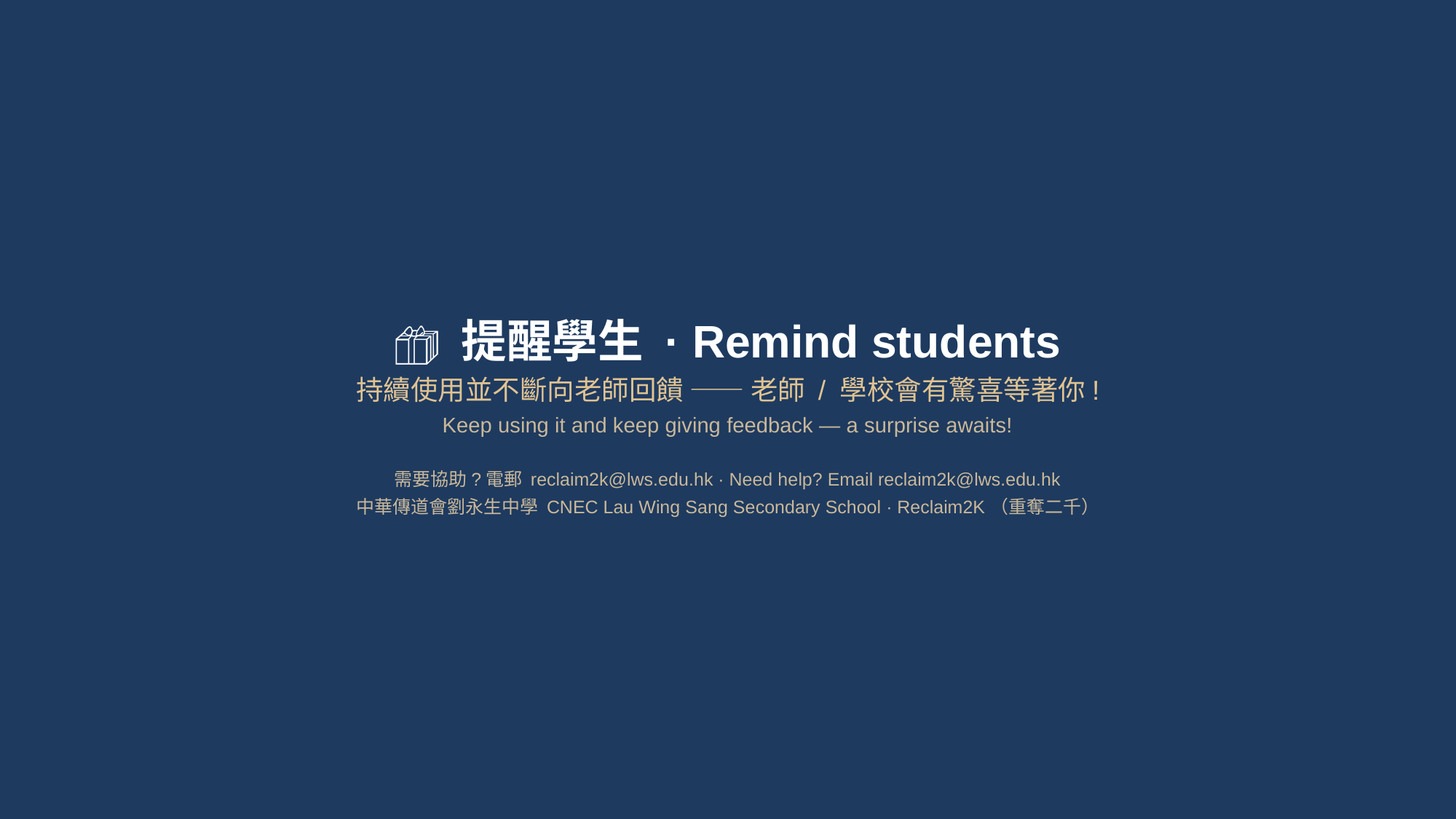

🎁 提醒學生 · Remind students
持續使用並不斷向老師回饋 —— 老師 / 學校會有驚喜等著你!
Keep using it and keep giving feedback — a surprise awaits!

需要協助?電郵 reclaim2k@lws.edu.hk · Need help? Email reclaim2k@lws.edu.hk
中華傳道會劉永生中學 CNEC Lau Wing Sang Secondary School · Reclaim2K（重奪二千）